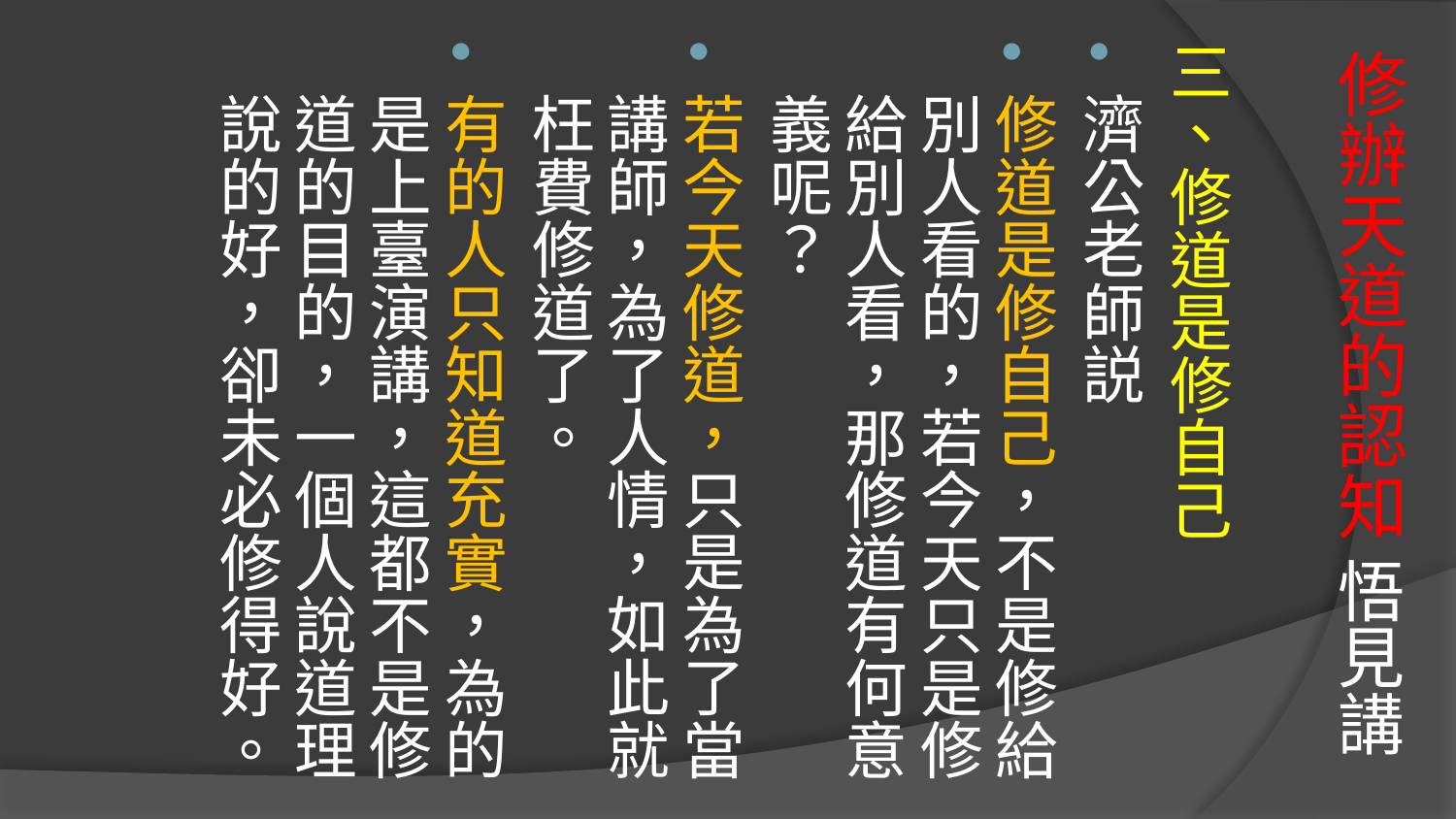

# 修辦天道的認知 悟見講
三、修道是修自己
濟公老師説
修道是修自己，不是修給別人看的，若今天只是修給別人看，那修道有何意義呢？
若今天修道，只是為了當講師，為了人情，如此就枉費修道了。
有的人只知道充實，為的是上臺演講，這都不是修道的目的，一個人說道理說的好，卻未必修得好。